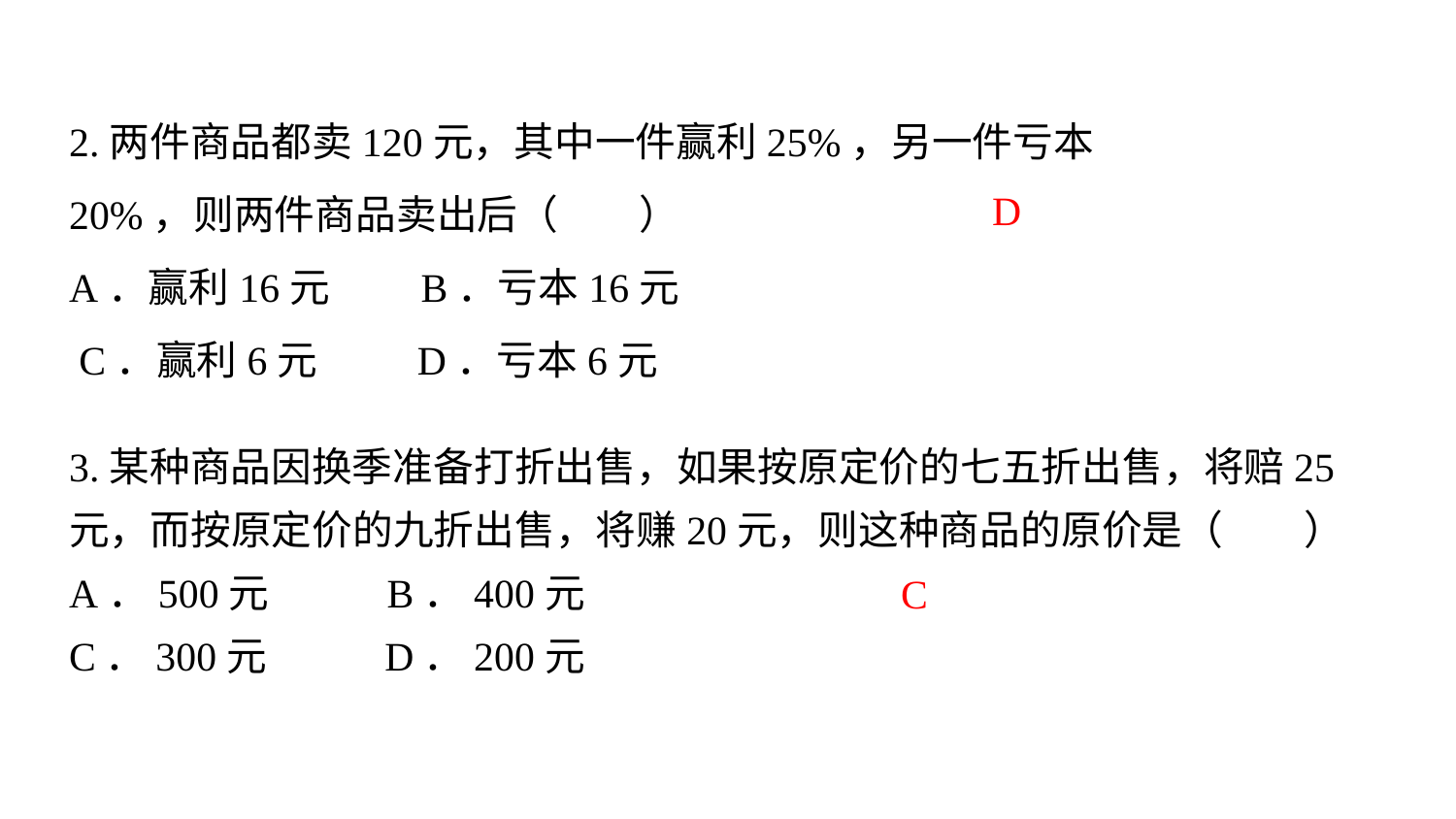

2.两件商品都卖120元，其中一件赢利25%，另一件亏本20%，则两件商品卖出后（　　）
A．赢利16元         B．亏本16元
 C．赢利6元          D．亏本6元
D
3.某种商品因换季准备打折出售，如果按原定价的七五折出售，将赔25元，而按原定价的九折出售，将赚20元，则这种商品的原价是（　　）
A．500元            B．400元
C．300元            D．200元
C